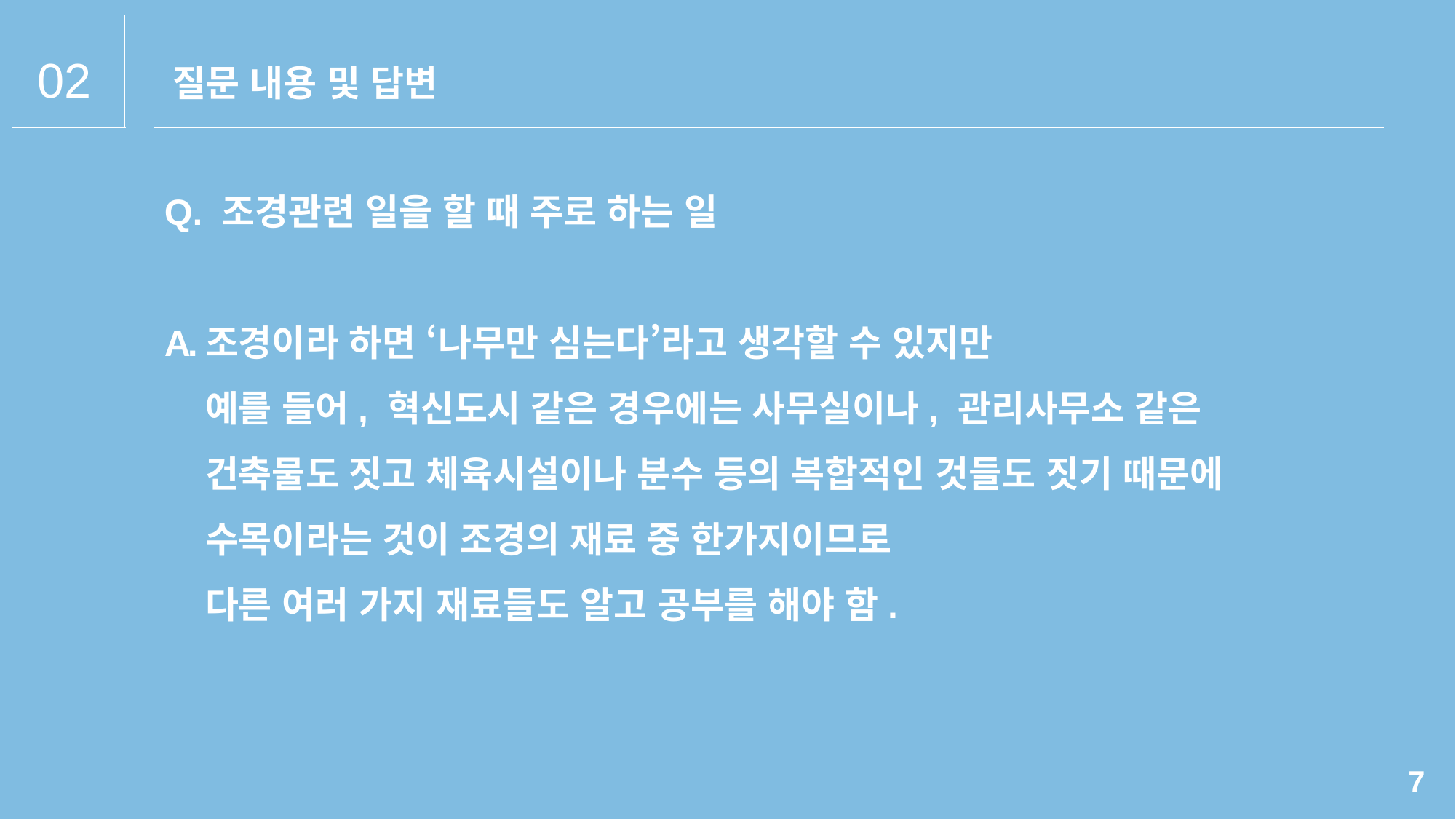

02
질문 내용 및 답변
Q. 조경관련 일을 할 때 주로 하는 일

조경이라 하면 ‘나무만 심는다’라고 생각할 수 있지만
예를 들어, 혁신도시 같은 경우에는 사무실이나, 관리사무소 같은
건축물도 짓고 체육시설이나 분수 등의 복합적인 것들도 짓기 때문에
수목이라는 것이 조경의 재료 중 한가지이므로
다른 여러 가지 재료들도 알고 공부를 해야 함.
7